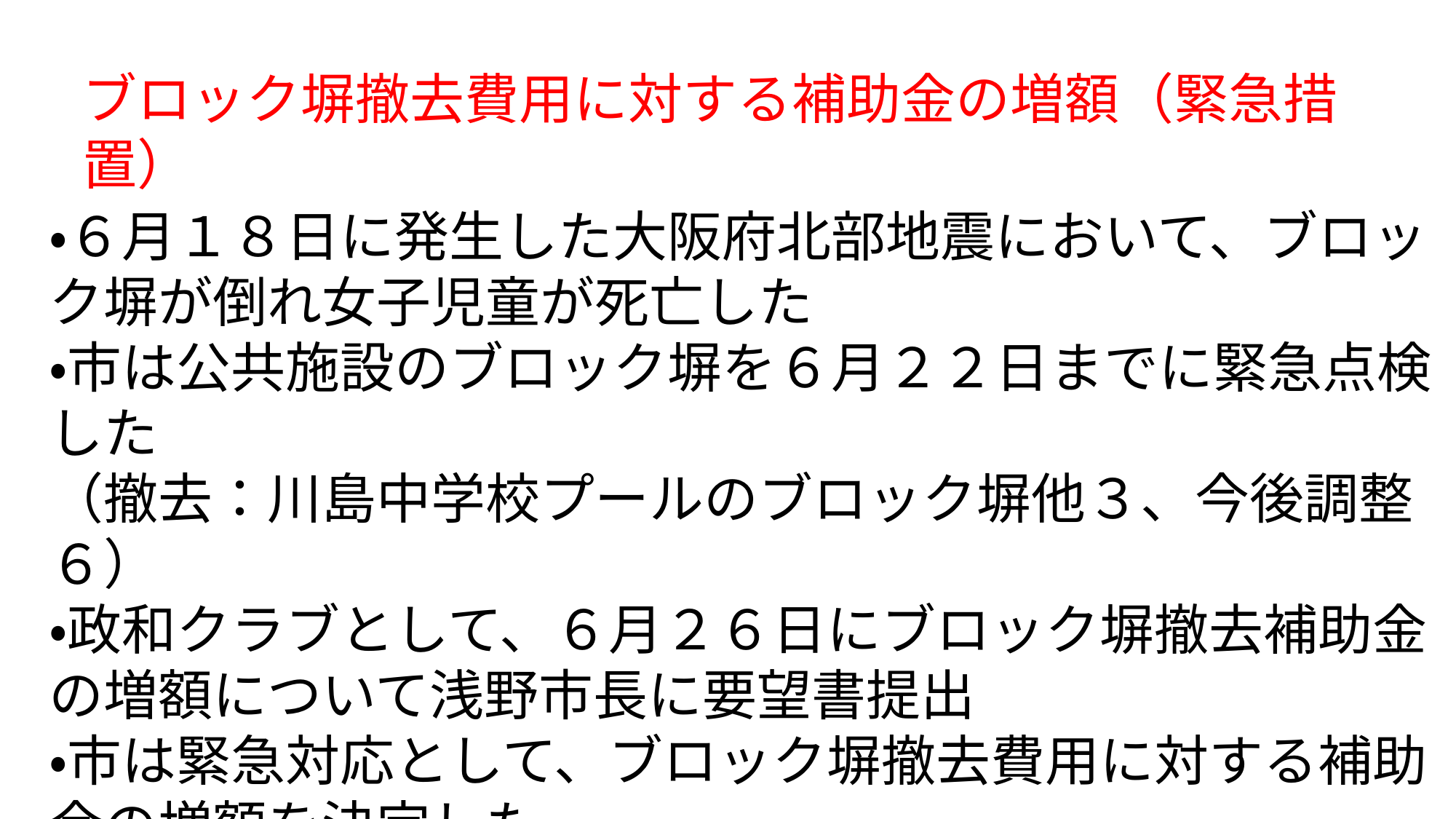

ブロック塀撤去費用に対する補助金の増額（緊急措置）
・６月１８日に発生した大阪府北部地震において、ブロック塀が倒れ女子児童が死亡した
・市は公共施設のブロック塀を６月２２日までに緊急点検した
（撤去：川島中学校プールのブロック塀他３、今後調整６）
・政和クラブとして、６月２６日にブロック塀撤去補助金の増額について浅野市長に要望書提出
・市は緊急対応として、ブロック塀撤去費用に対する補助金の増額を決定した